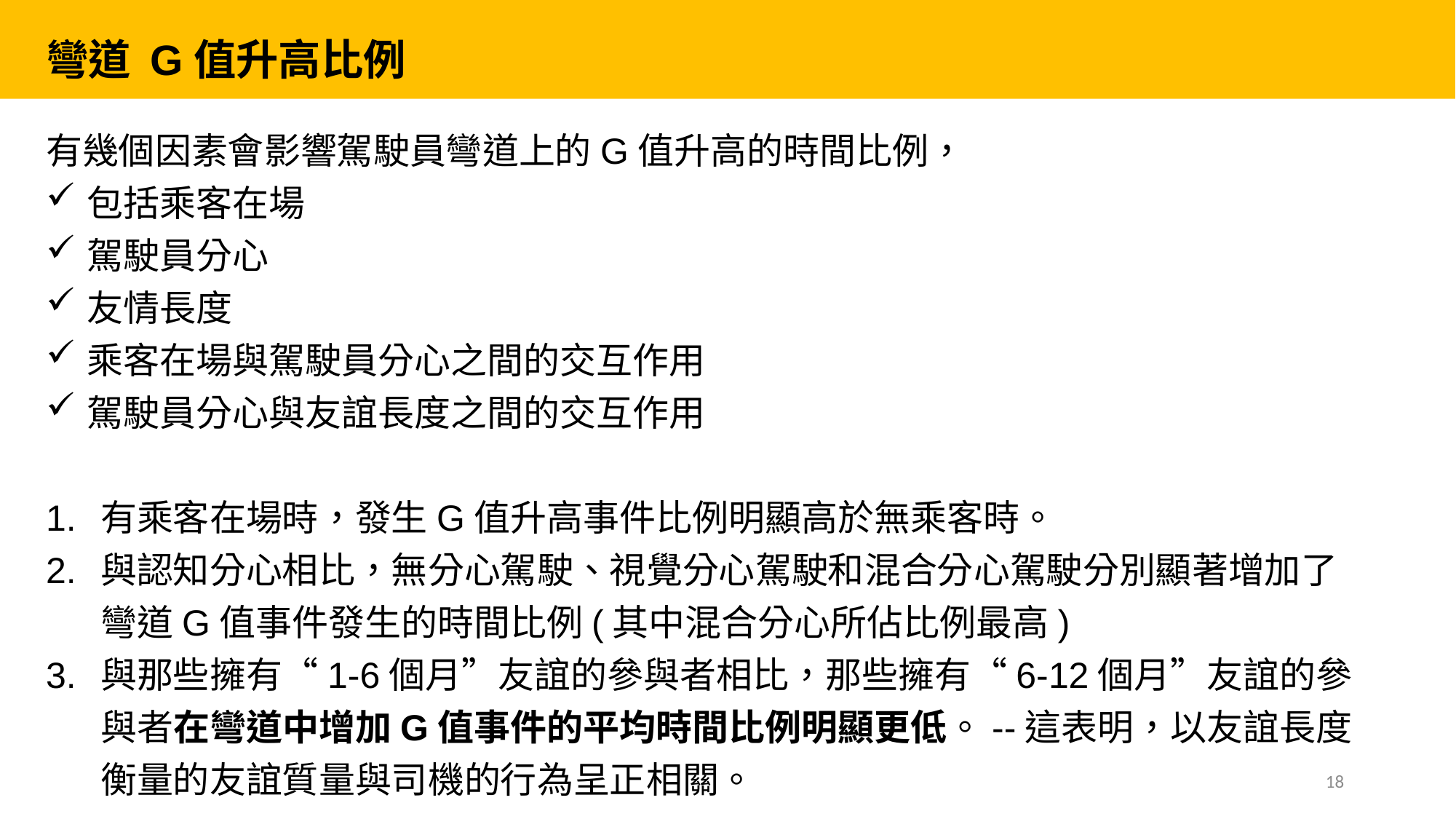

彎道 G值升高比例

有幾個因素會影響駕駛員彎道上的G值升高的時間比例，
包括乘客在場
駕駛員分心
友情長度
乘客在場與駕駛員分心之間的交互作用
駕駛員分心與友誼長度之間的交互作用

有乘客在場時，發生G值升高事件比例明顯高於無乘客時。
與認知分心相比，無分心駕駛、視覺分心駕駛和混合分心駕駛分別顯著增加了彎道G值事件發生的時間比例(其中混合分心所佔比例最高)
與那些擁有“1-6個月”友誼的參與者相比，那些擁有“6-12個月”友誼的參與者在彎道中增加G值事件的平均時間比例明顯更低。--這表明，以友誼長度衡量的友誼質量與司機的行為呈正相關。
18